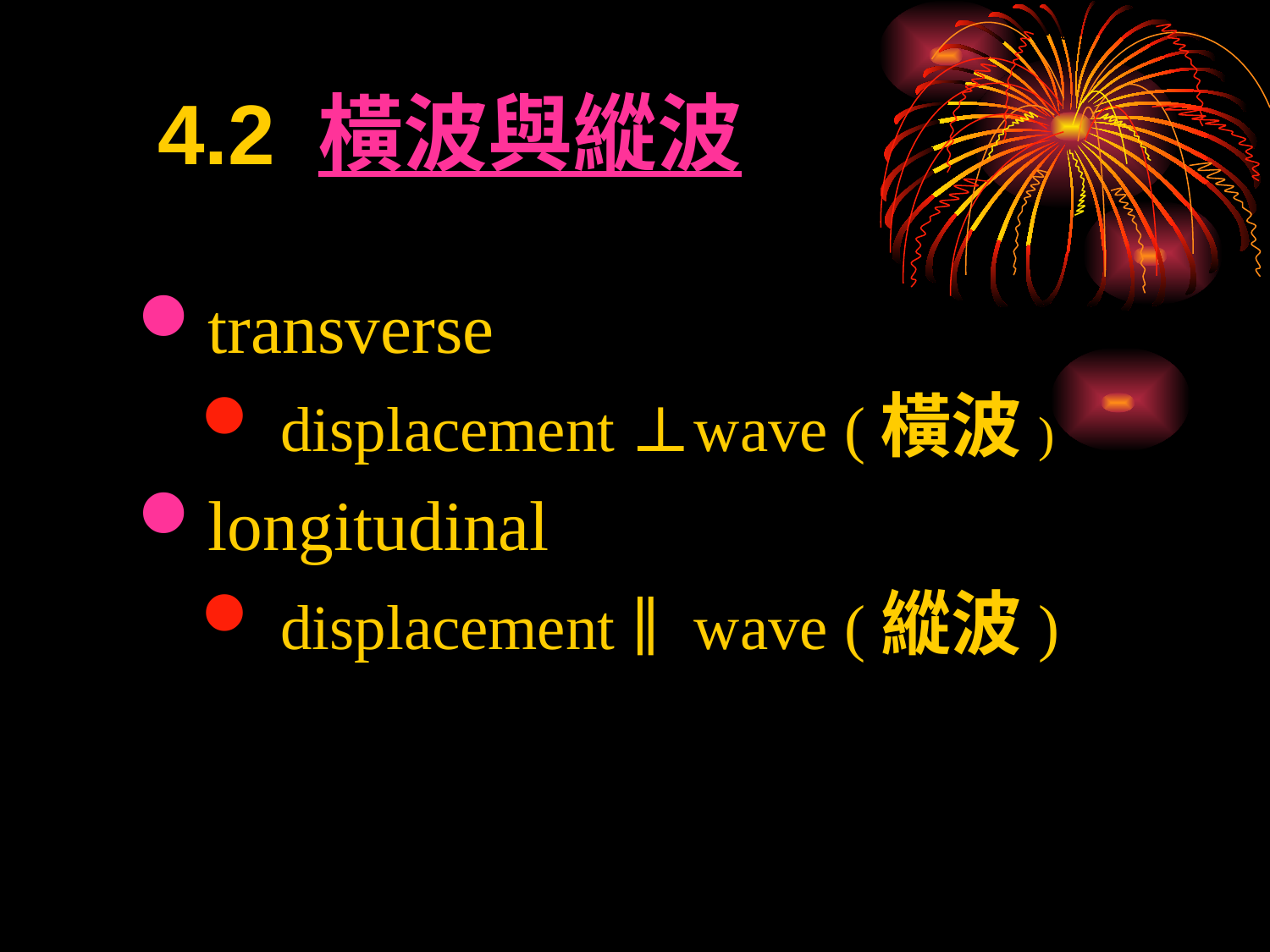

# 4.2 橫波與縱波
transverse
 displacement ⊥wave (橫波)
longitudinal
 displacement ∥wave (縱波)